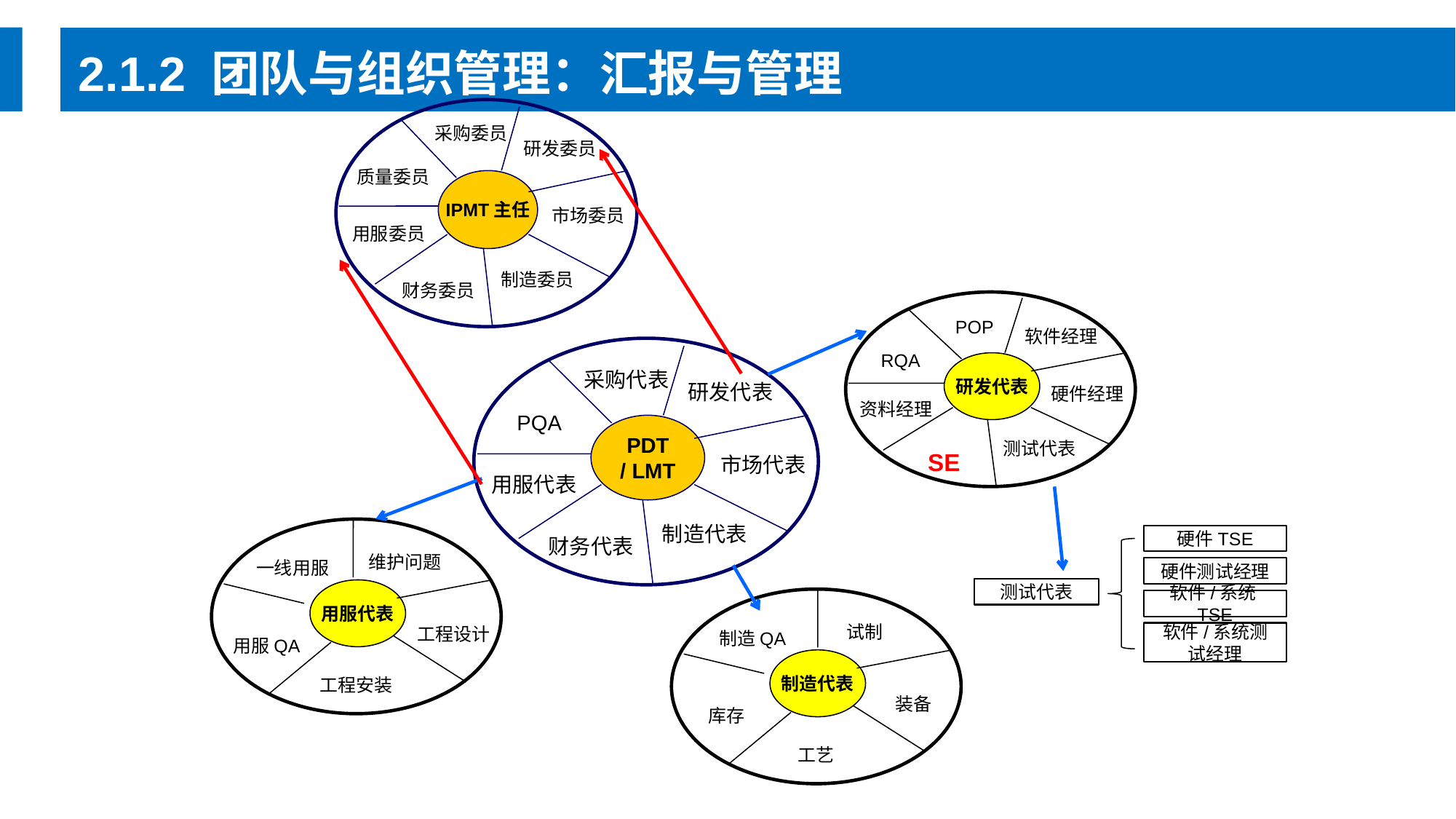

2.1.2 团队与组织管理：汇报与管理

采购委员

研发委员
质量委员
IPMT主任

市场委员

用服委员

制造委员
财务委员

POP
软件经理
RQA
研发代表

硬件经理

资料经理

测试代表
SE

采购代表

研发代表
PQA
PDT
/ LMT

市场代表

用服代表

制造代表
财务代表

维护问题
一线用服
用服代表

工程设计
用服QA

工程安装

硬件TSE

硬件测试经理
测试代表
软件/系统TSE
软件/系统测试经理

试制
制造QA
制造代表

装备
库存

工艺

25